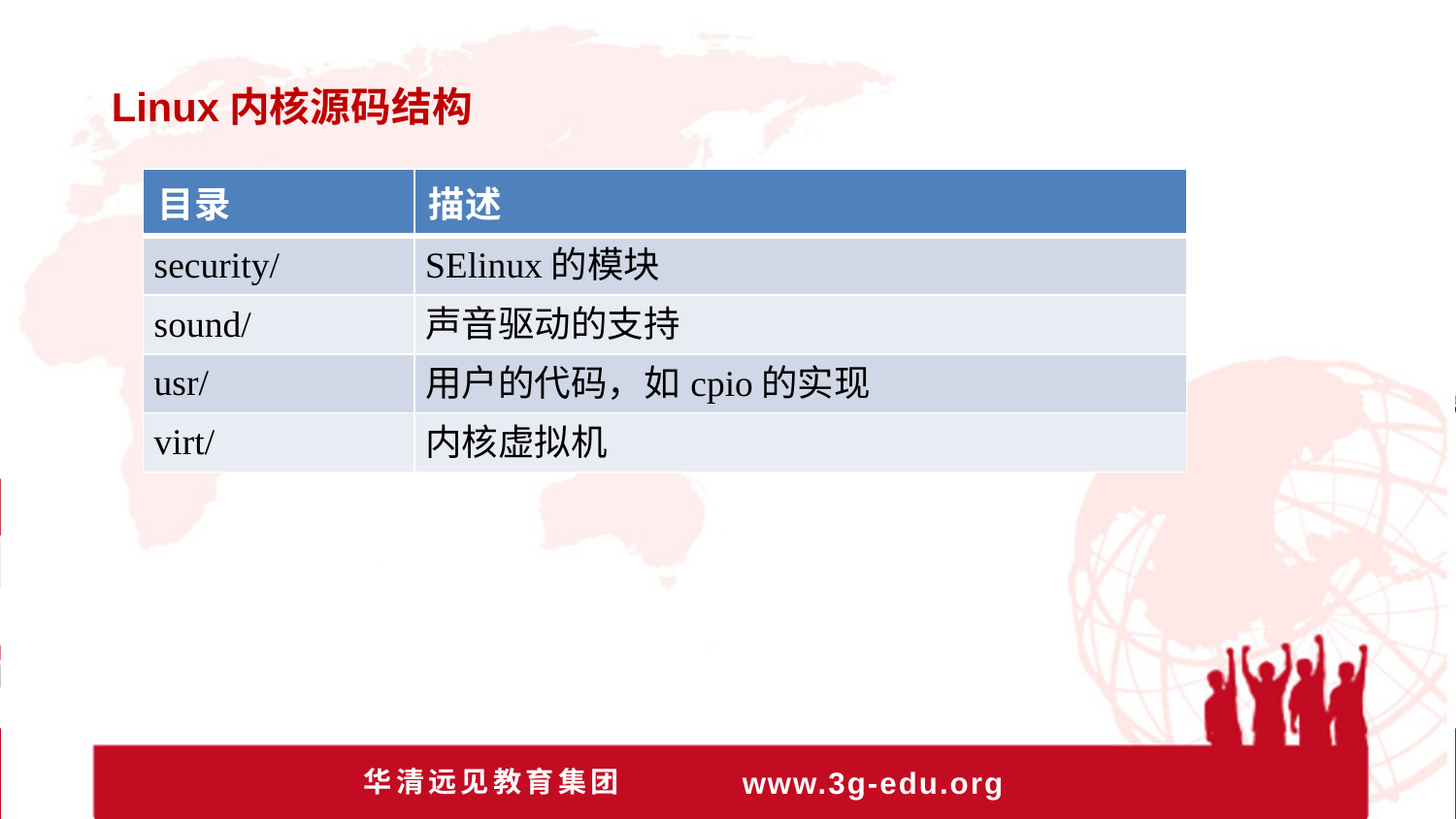

Linux内核源码结构
| 目录 | 描述 |
| --- | --- |
| security/ | SElinux的模块 |
| sound/ | 声音驱动的支持 |
| usr/ | 用户的代码，如cpio的实现 |
| virt/ | 内核虚拟机 |